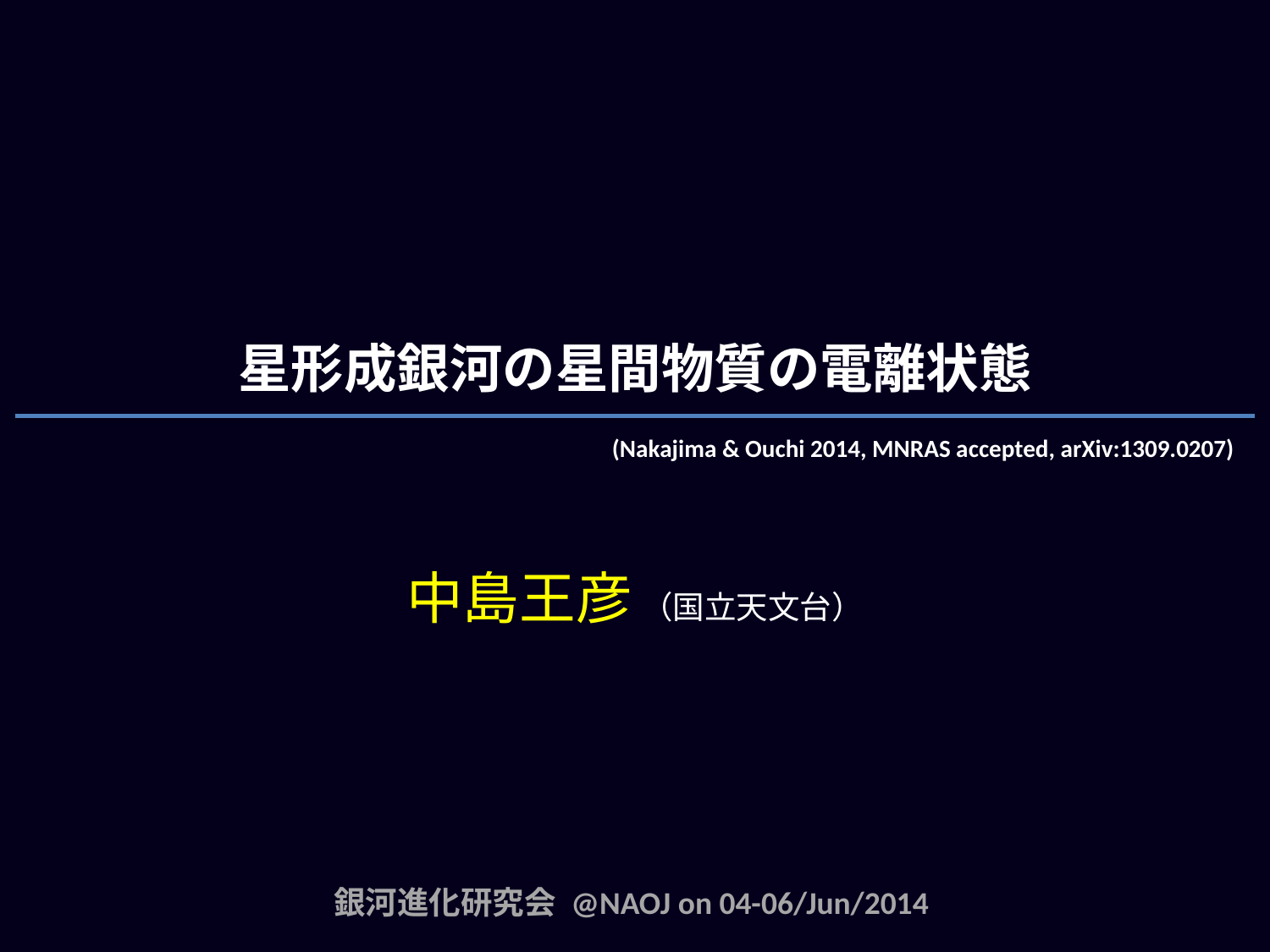

# 星形成銀河の星間物質の電離状態
(Nakajima & Ouchi 2014, MNRAS accepted, arXiv:1309.0207)
中島王彦 （国立天文台）

銀河進化研究会 @NAOJ on 04-06/Jun/2014